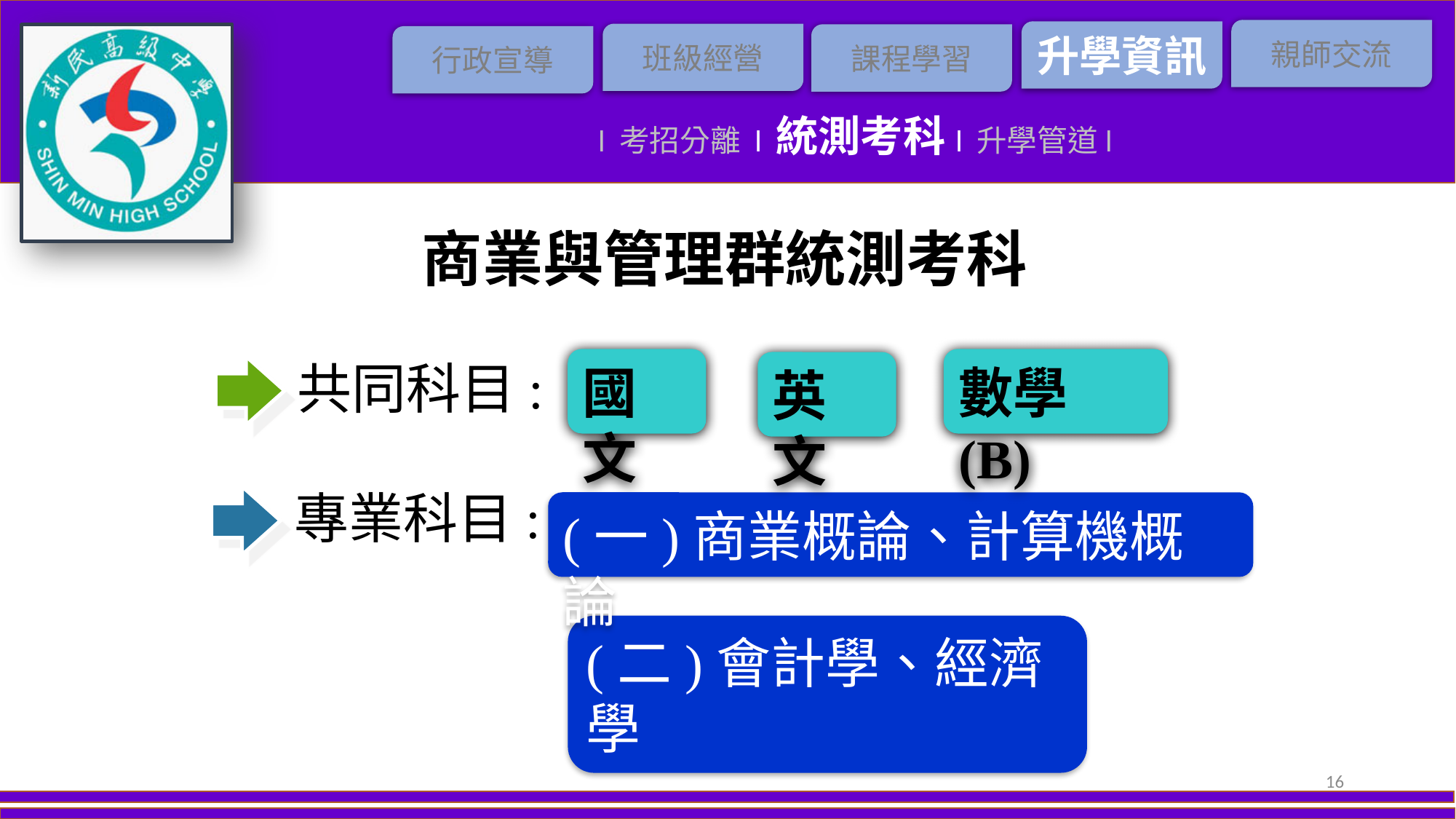

l 考招分離 l 統測考科l 升學管道l
商業與管理群統測考科
共同科目:

國文
數學(B)
英文
專業科目:

(一)商業概論、計算機概論
(二)會計學、經濟學
16